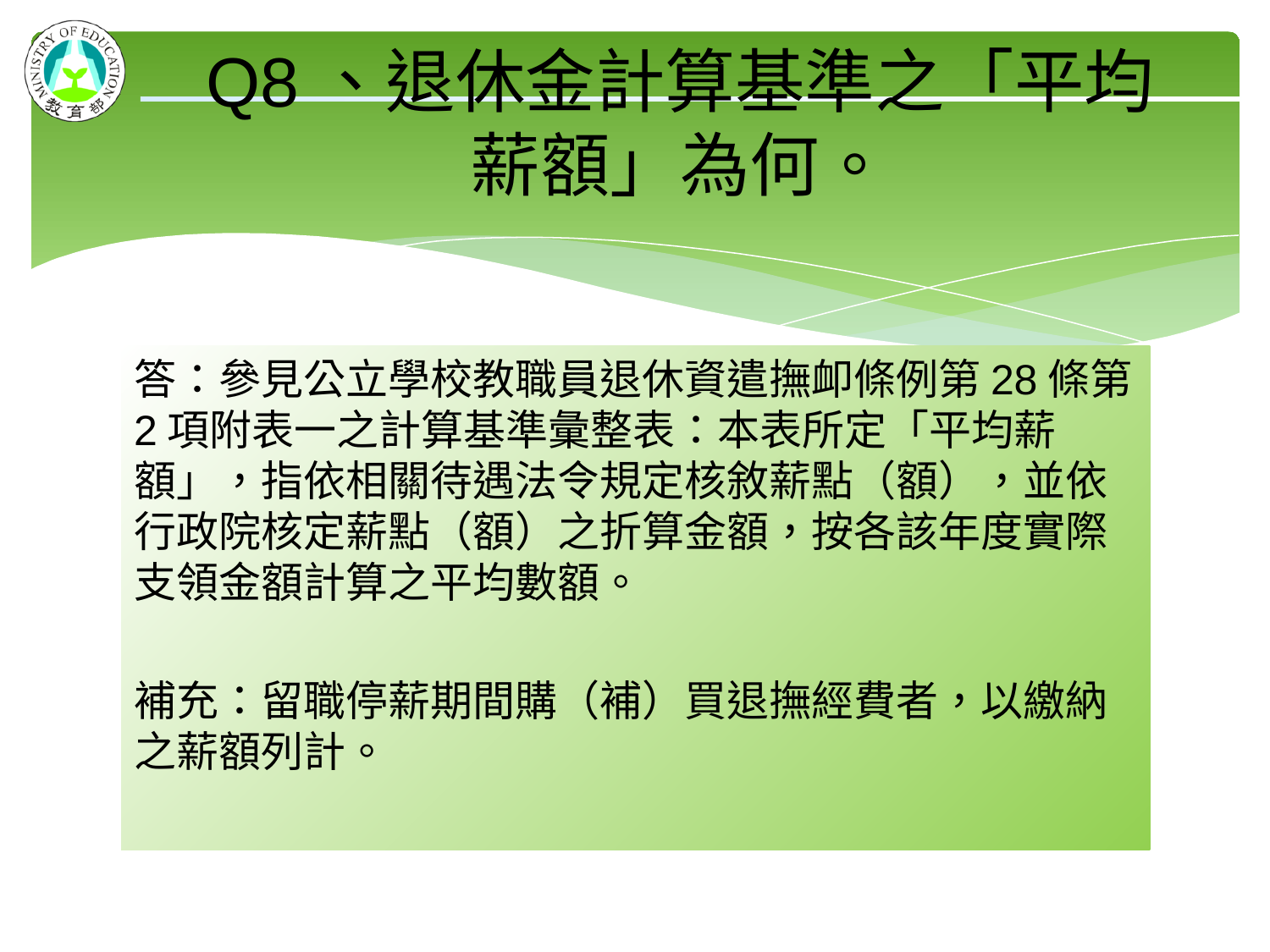

# Q8、退休金計算基準之「平均薪額」為何。
答：參見公立學校教職員退休資遣撫卹條例第28條第2項附表一之計算基準彙整表：本表所定「平均薪額」，指依相關待遇法令規定核敘薪點（額），並依行政院核定薪點（額）之折算金額，按各該年度實際支領金額計算之平均數額。

補充：留職停薪期間購（補）買退撫經費者，以繳納之薪額列計。